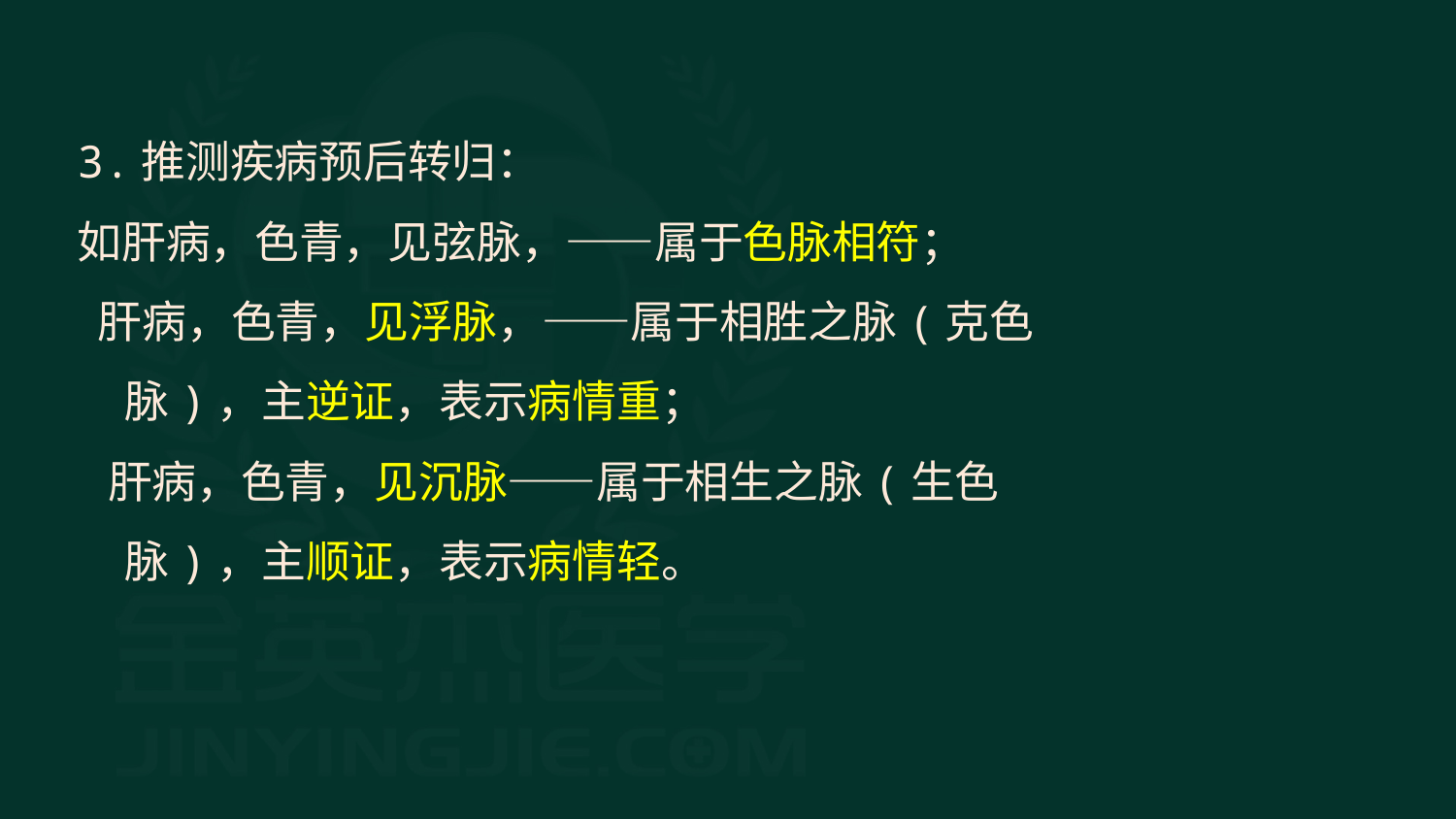

3.推测疾病预后转归：
如肝病，色青，见弦脉，——属于色脉相符；
 肝病，色青，见浮脉，——属于相胜之脉(克色脉)，主逆证，表示病情重；
  肝病，色青，见沉脉——属于相生之脉(生色脉)，主顺证，表示病情轻。